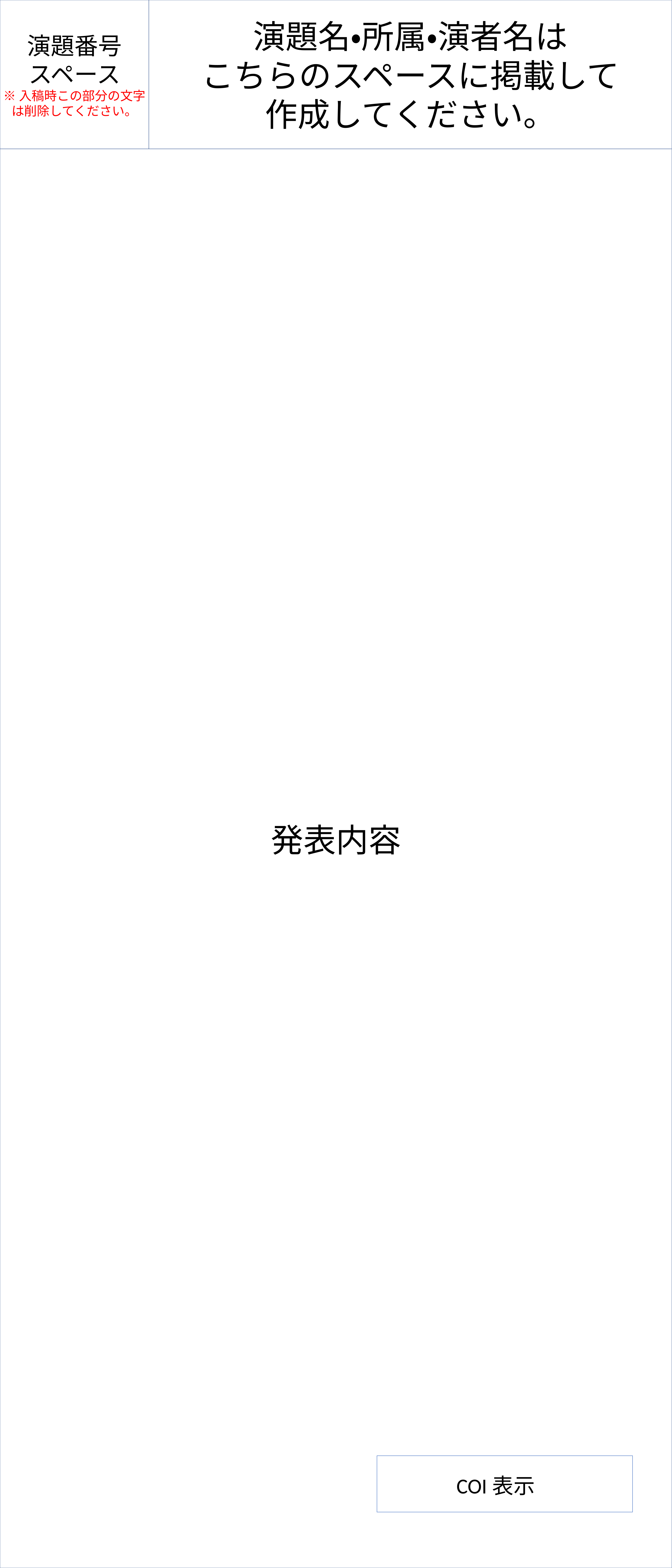

演題名・所属・演者名は
こちらのスペースに掲載して
作成してください。
演題番号
スペース
※入稿時この部分の文字は削除してください。
発表内容

COI表示